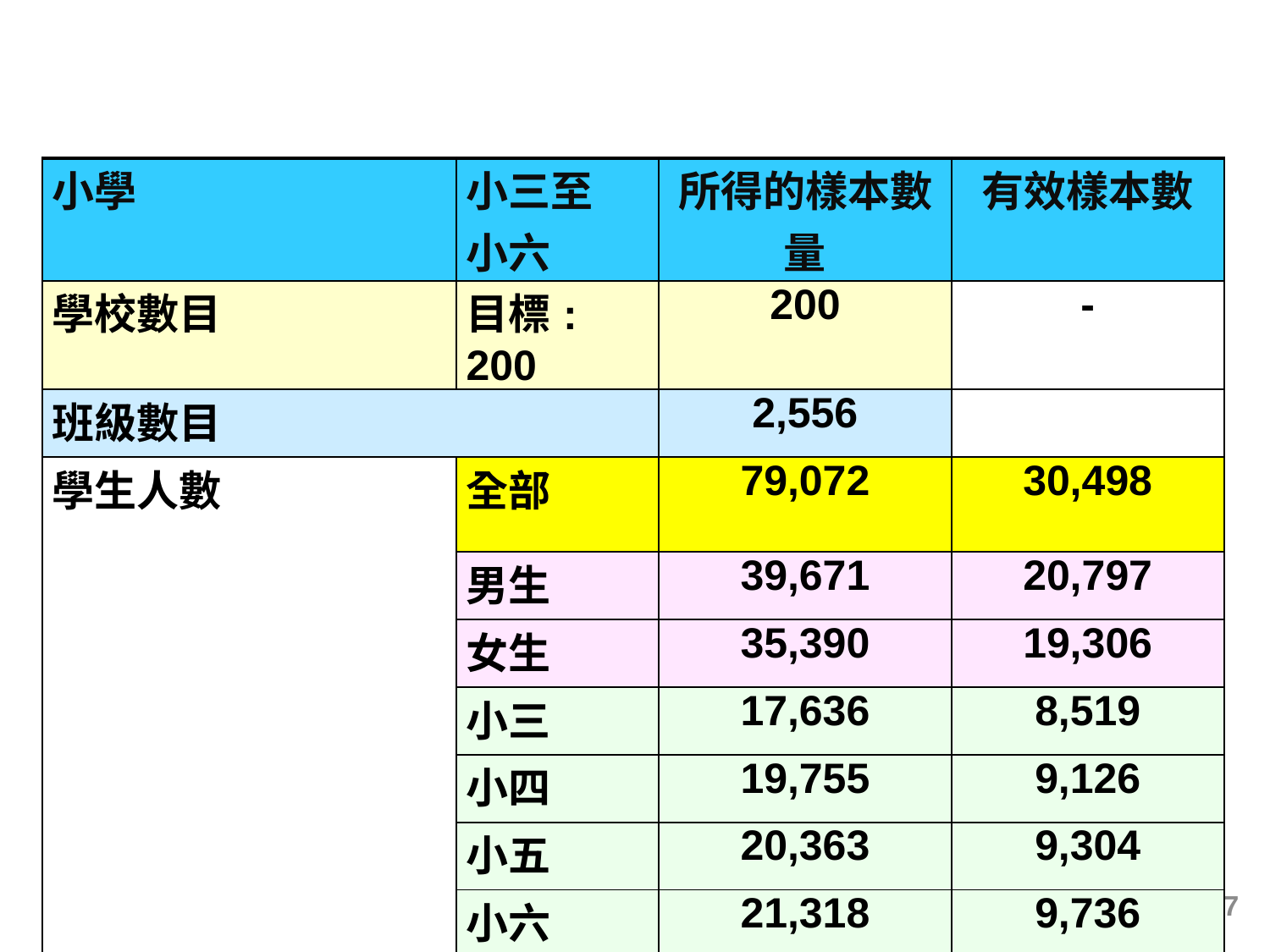

APASO-II 常模: 小學
| 小學 | 小三至 小六 | 所得的樣本數量 | 有效樣本數 |
| --- | --- | --- | --- |
| 學校數目 | 目標: 200 | 200 | - |
| 班級數目 |  | 2,556 |  |
| 學生人數 | 全部 | 79,072 | 30,498 |
|  | 男生 | 39,671 | 20,797 |
|  | 女生 | 35,390 | 19,306 |
|  | 小三 | 17,636 | 8,519 |
|  | 小四 | 19,755 | 9,126 |
|  | 小五 | 20,363 | 9,304 |
|  | 小六 | 21,318 | 9,736 |
17